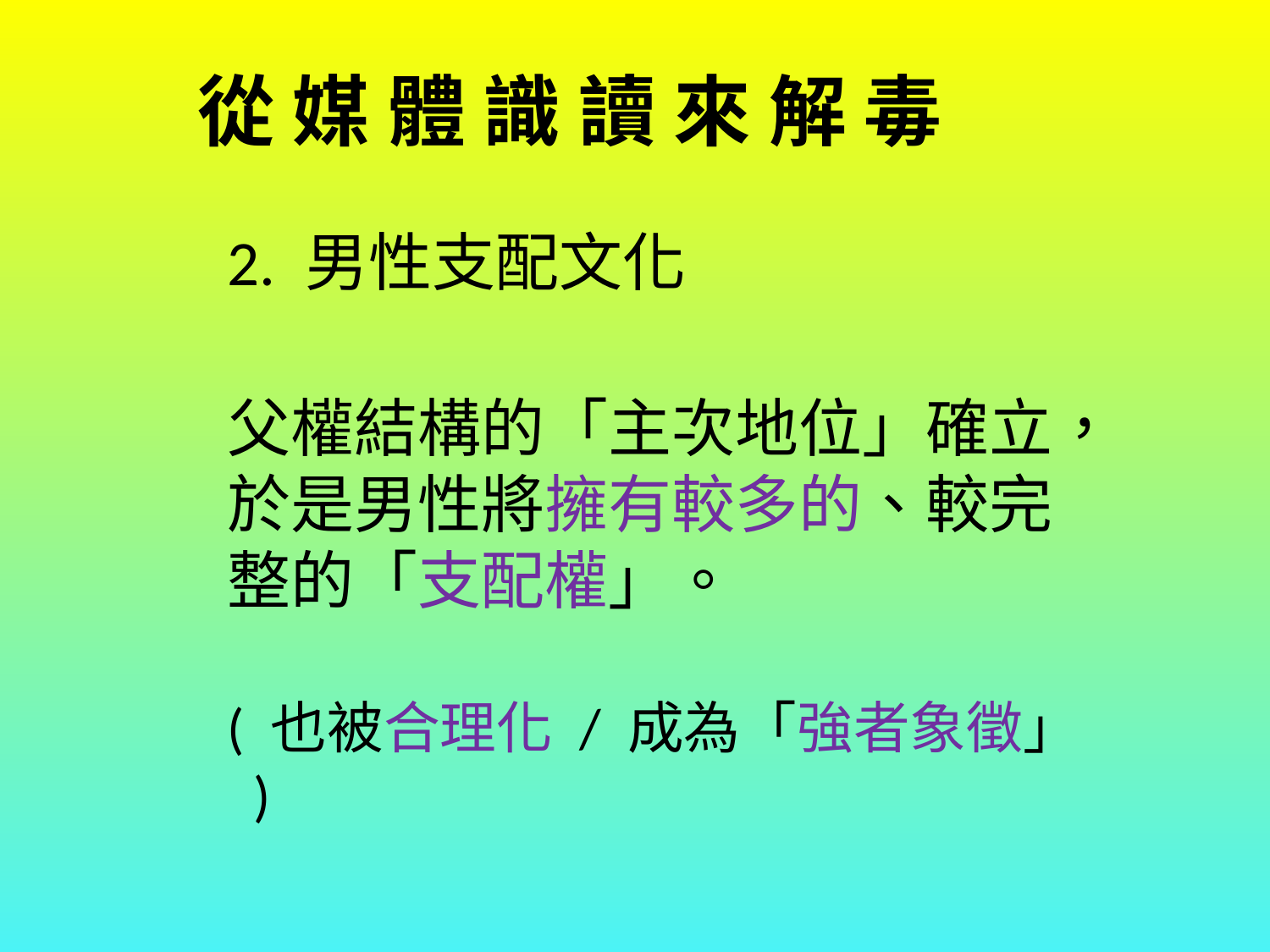

從 媒 體 識 讀 來 解 毒
2. 男性支配文化
父權結構的「主次地位」確立，於是男性將擁有較多的、較完整的「支配權」。

( 也被合理化 / 成為「強者象徵」 )